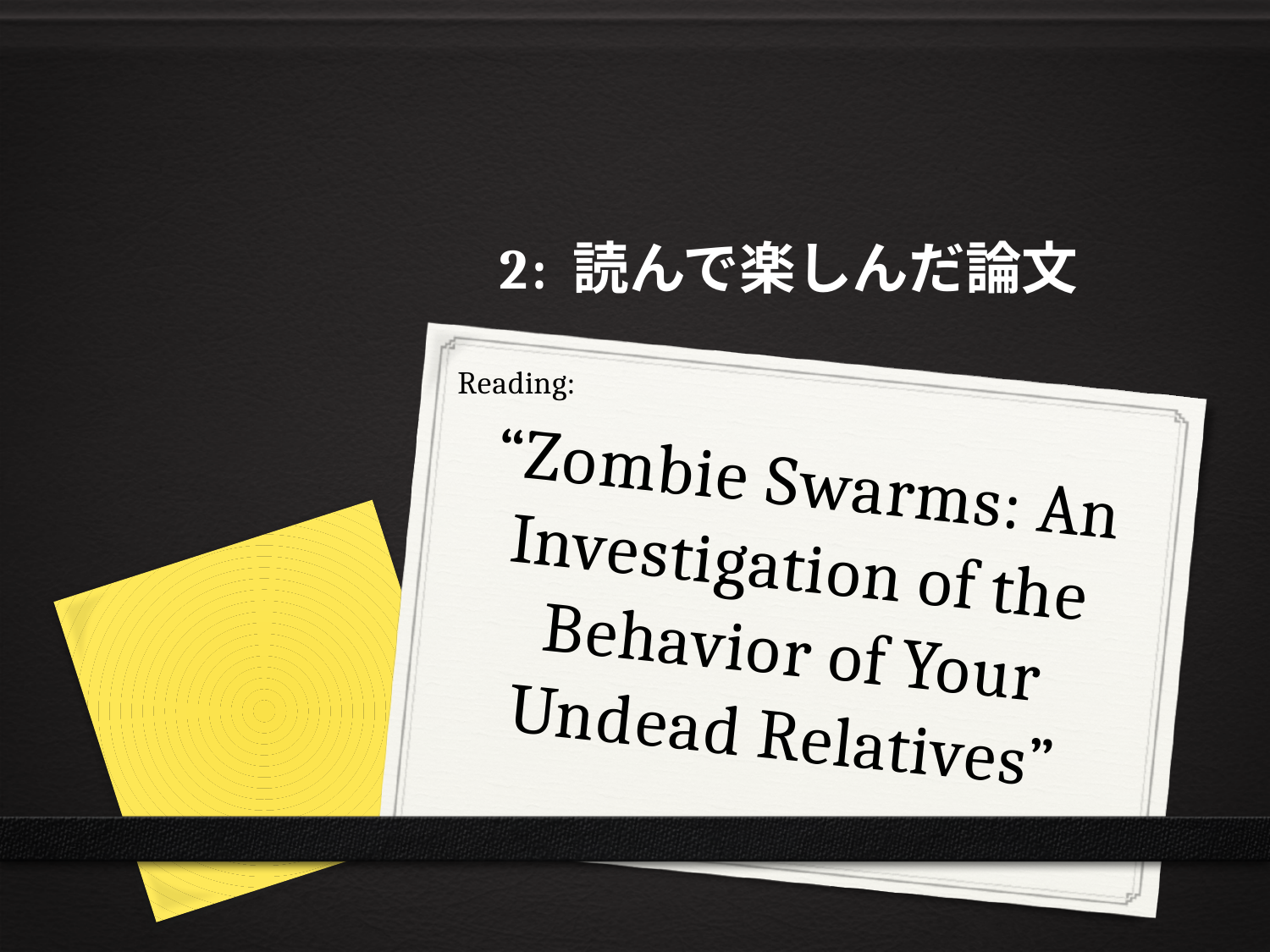

2: 読んで楽しんだ論文
Reading:
# “Zombie Swarms: An Investigation of the Behavior of Your Undead Relatives”